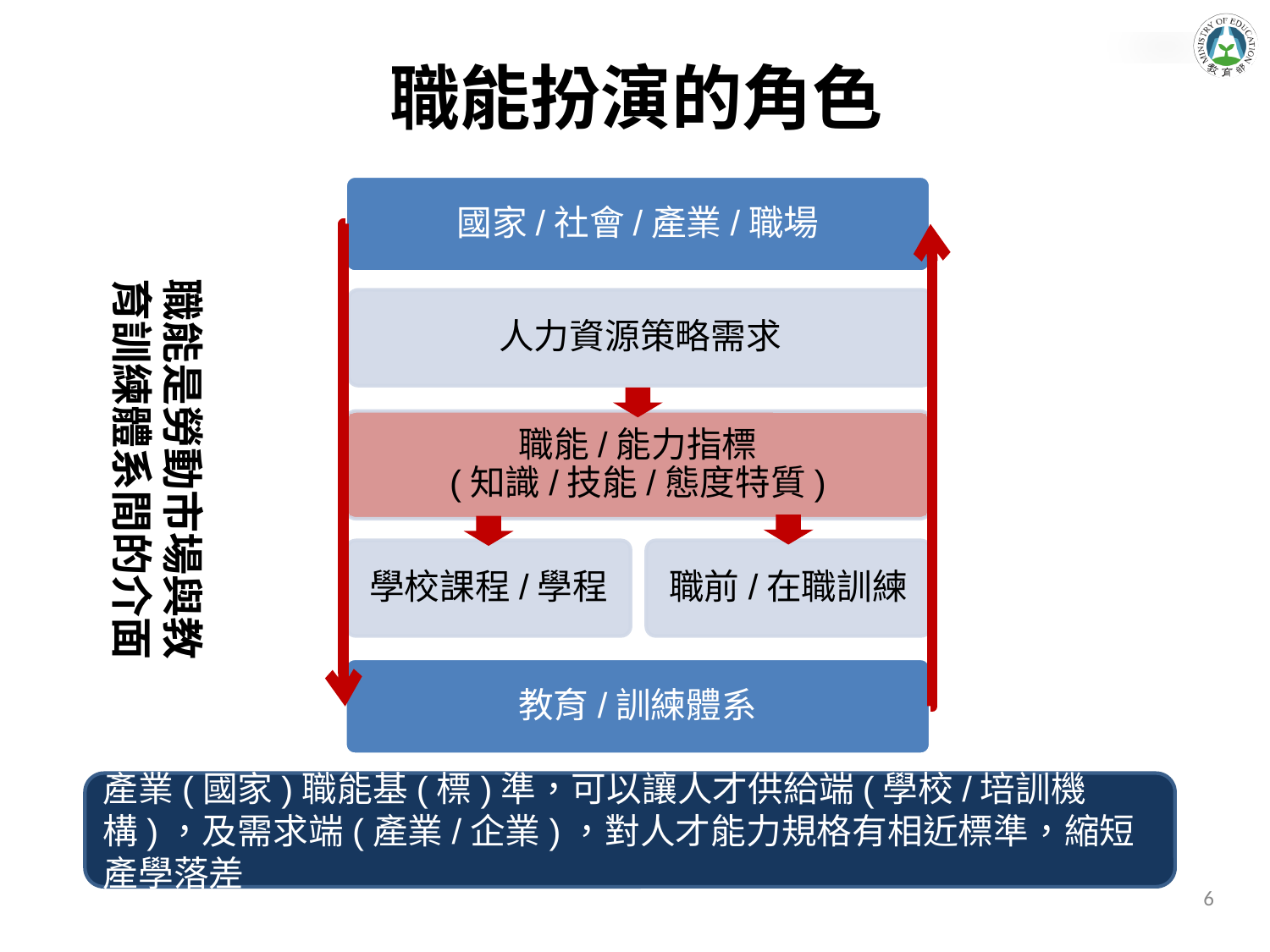

職能扮演的角色

國家/社會/產業/職場

人力資源策略需求

職能/能力指標
(知識/技能/態度特質)

學校課程/學程

職前/在職訓練

教育/訓練體系
職能是勞動市場與教育訓練體系間的介面
產業(國家)職能基(標)準，可以讓人才供給端(學校/培訓機構)，及需求端(產業/企業)，對人才能力規格有相近標準，縮短產學落差